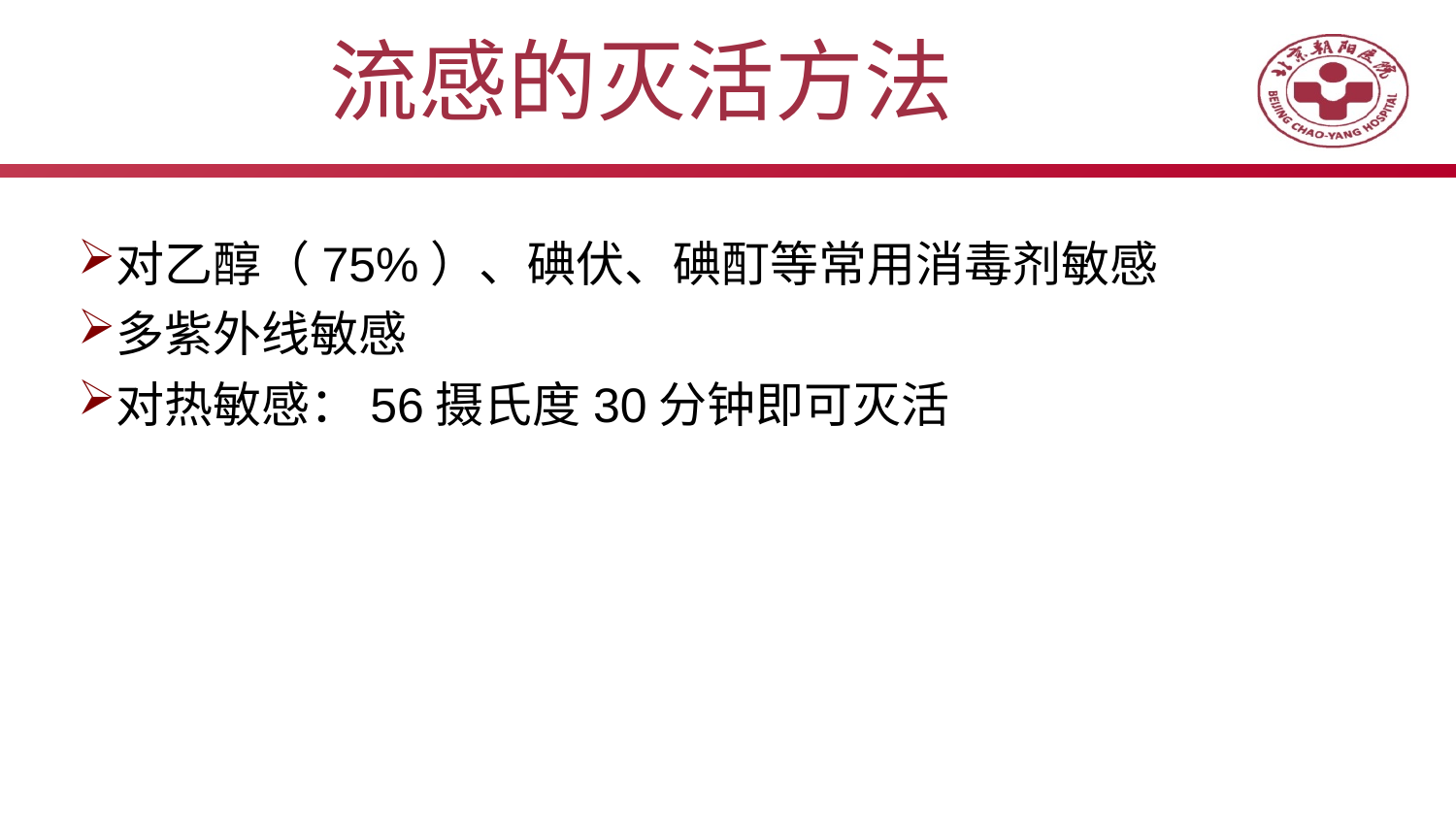

# 流感的灭活方法
对乙醇（75%）、碘伏、碘酊等常用消毒剂敏感
多紫外线敏感
对热敏感：56摄氏度30分钟即可灭活